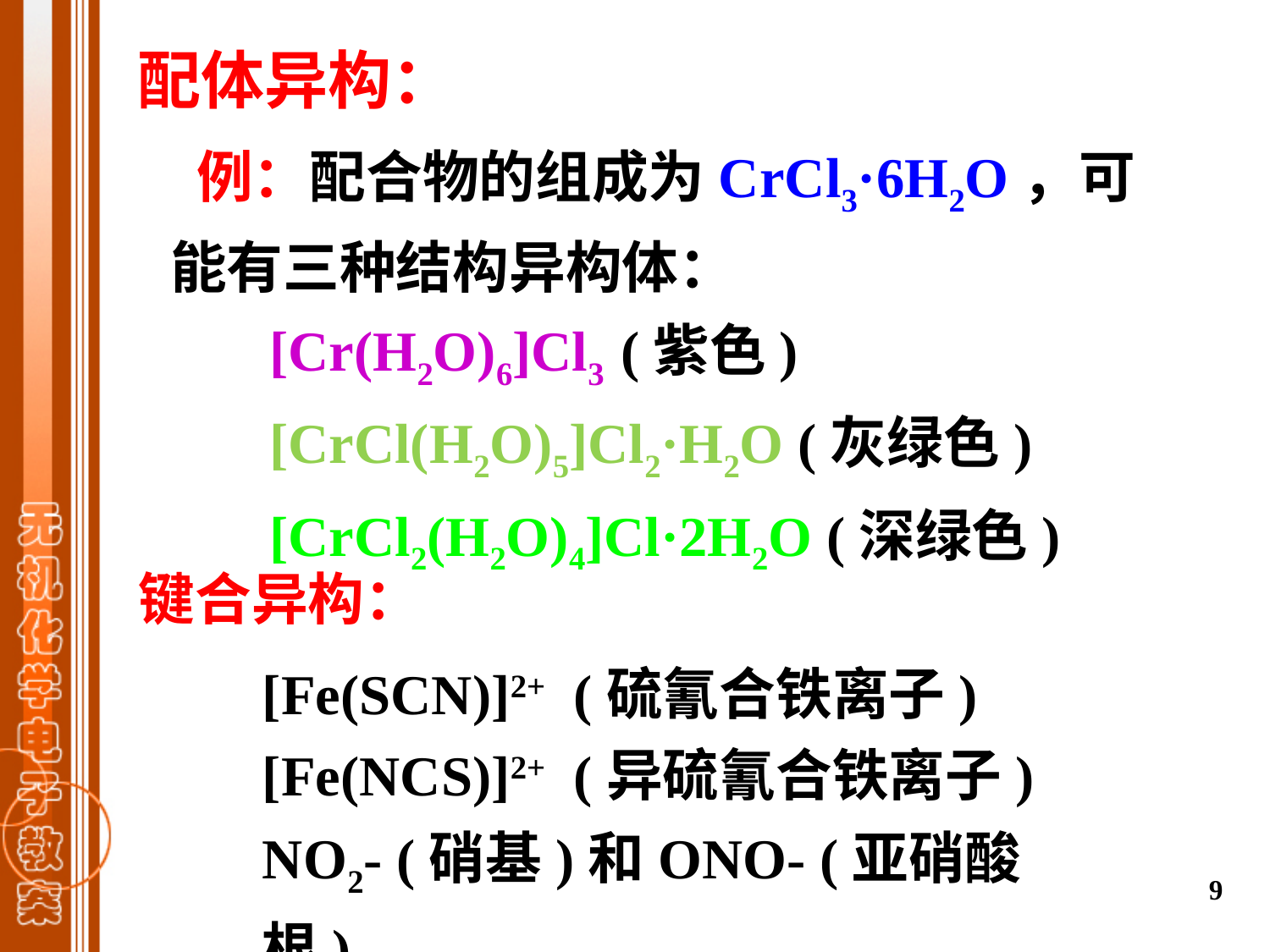

配体异构：
 例：配合物的组成为CrCl3·6H2O，可能有三种结构异构体：
       [Cr(H2O)6]Cl3  (紫色)
       [CrCl(H2O)5]Cl2·H2O (灰绿色)
       [CrCl2(H2O)4]Cl·2H2O (深绿色)
键合异构：
[Fe(SCN)]2+  (硫氰合铁离子)
[Fe(NCS)]2+  (异硫氰合铁离子)
NO2- (硝基)和ONO- (亚硝酸根)
9